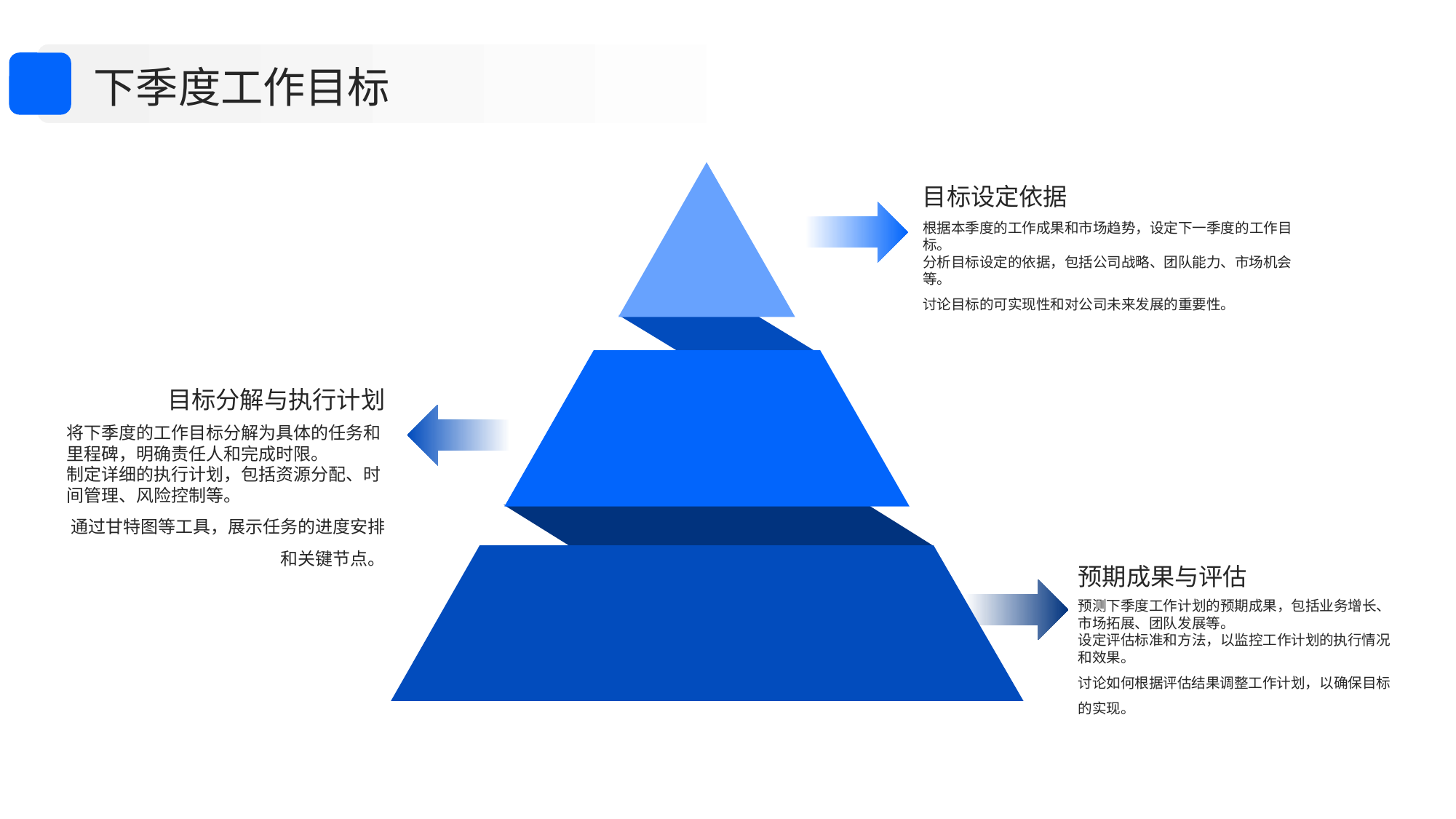

下季度工作目标

目标设定依据

根据本季度的工作成果和市场趋势，设定下一季度的工作目标。
分析目标设定的依据，包括公司战略、团队能力、市场机会等。
讨论目标的可实现性和对公司未来发展的重要性。

目标分解与执行计划

将下季度的工作目标分解为具体的任务和里程碑，明确责任人和完成时限。
制定详细的执行计划，包括资源分配、时间管理、风险控制等。
通过甘特图等工具，展示任务的进度安排和关键节点。

预期成果与评估

预测下季度工作计划的预期成果，包括业务增长、市场拓展、团队发展等。
设定评估标准和方法，以监控工作计划的执行情况和效果。
讨论如何根据评估结果调整工作计划，以确保目标的实现。